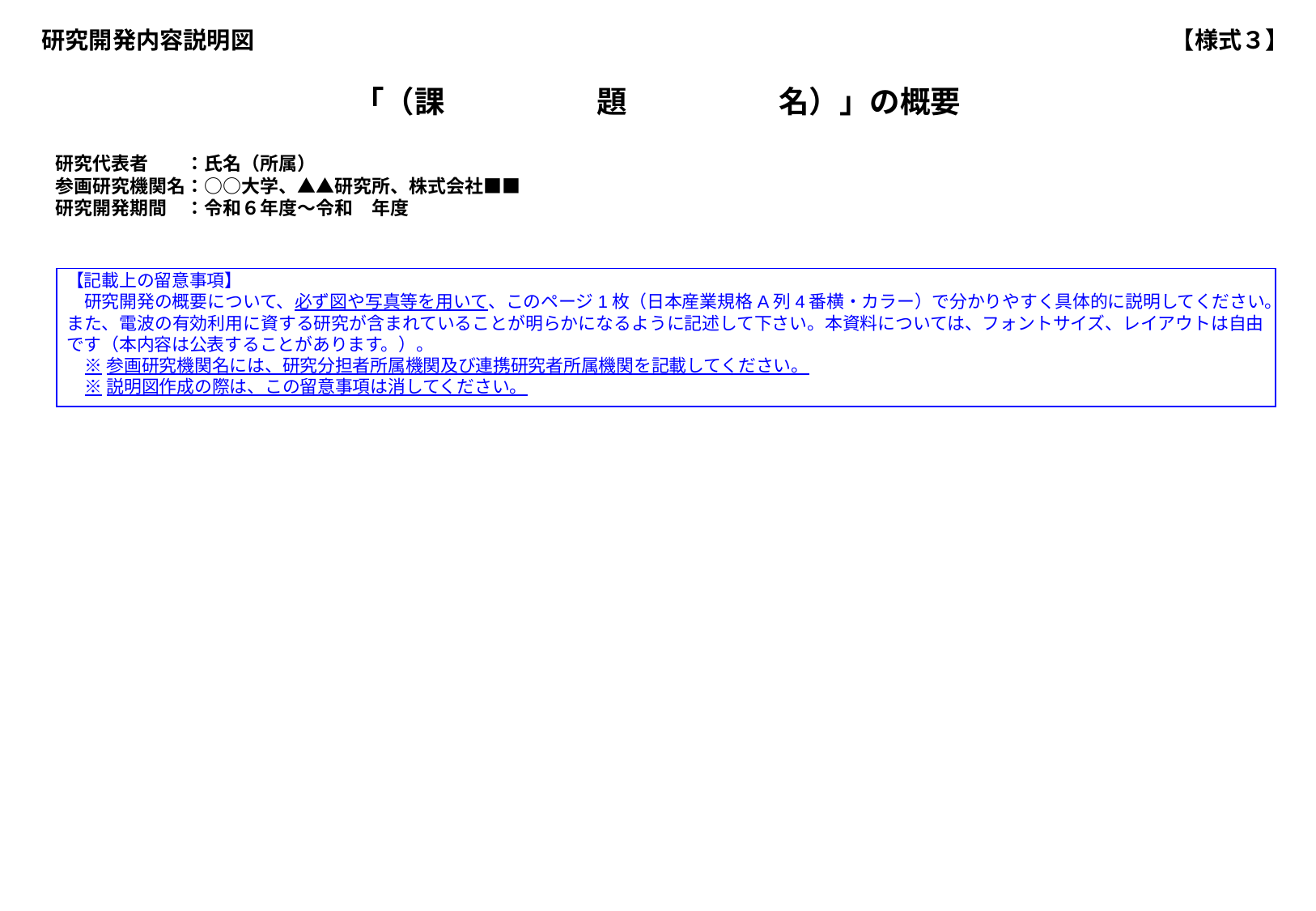

【様式３】
研究開発内容説明図
「（課　　　　　題　　　　　名）」の概要
研究代表者　　：氏名（所属）
参画研究機関名：○○大学、▲▲研究所、株式会社■■
研究開発期間　：令和６年度～令和　年度
【記載上の留意事項】
研究開発の概要について、必ず図や写真等を用いて、このページ1枚（日本産業規格A列4番横・カラー）で分かりやすく具体的に説明してください。また、電波の有効利用に資する研究が含まれていることが明らかになるように記述して下さい。本資料については、フォントサイズ、レイアウトは自由です（本内容は公表することがあります。）。
※参画研究機関名には、研究分担者所属機関及び連携研究者所属機関を記載してください。
※説明図作成の際は、この留意事項は消してください。